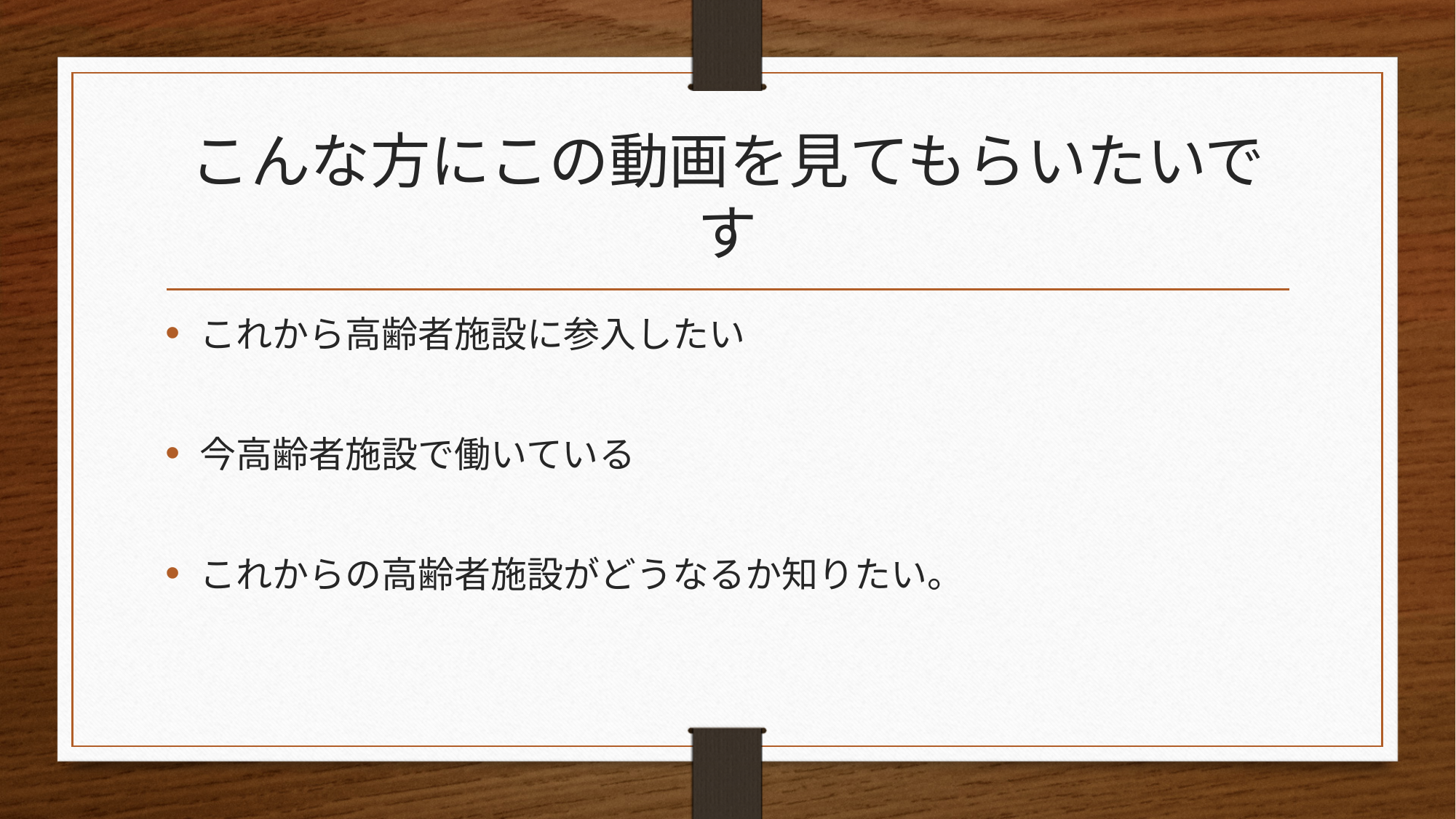

# こんな方にこの動画を見てもらいたいです
これから高齢者施設に参入したい

今高齢者施設で働いている

これからの高齢者施設がどうなるか知りたい。